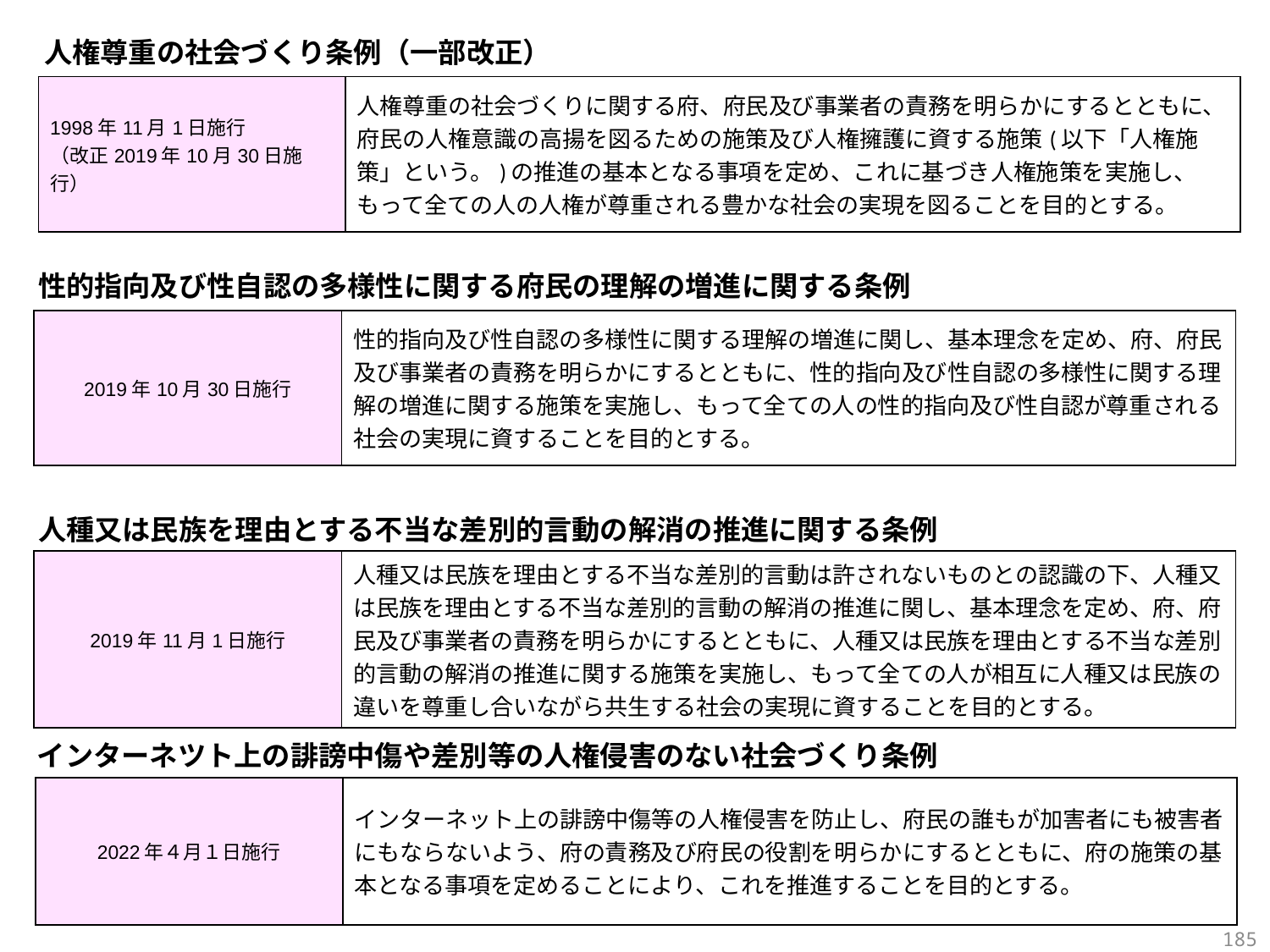

人権尊重の社会づくり条例（一部改正）
| 1998年11月1日施行 （改正2019年10月30日施行） | 人権尊重の社会づくりに関する府、府民及び事業者の責務を明らかにするとともに、府民の人権意識の高揚を図るための施策及び人権擁護に資する施策(以下「人権施策」という。)の推進の基本となる事項を定め、これに基づき人権施策を実施し、もって全ての人の人権が尊重される豊かな社会の実現を図ることを目的とする。 |
| --- | --- |
性的指向及び性自認の多様性に関する府民の理解の増進に関する条例
| 2019年10月30日施行 | 性的指向及び性自認の多様性に関する理解の増進に関し、基本理念を定め、府、府民及び事業者の責務を明らかにするとともに、性的指向及び性自認の多様性に関する理解の増進に関する施策を実施し、もって全ての人の性的指向及び性自認が尊重される社会の実現に資することを目的とする。 |
| --- | --- |
人種又は民族を理由とする不当な差別的言動の解消の推進に関する条例
| 2019年11月1日施行 | 人種又は民族を理由とする不当な差別的言動は許されないものとの認識の下、人種又は民族を理由とする不当な差別的言動の解消の推進に関し、基本理念を定め、府、府民及び事業者の責務を明らかにするとともに、人種又は民族を理由とする不当な差別的言動の解消の推進に関する施策を実施し、もって全ての人が相互に人種又は民族の違いを尊重し合いながら共生する社会の実現に資することを目的とする。 |
| --- | --- |
インターネツト上の誹謗中傷や差別等の人権侵害のない社会づくり条例
| 2022年４月１日施行 | インターネット上の誹謗中傷等の人権侵害を防止し、府民の誰もが加害者にも被害者にもならないよう、府の責務及び府民の役割を明らかにするとともに、府の施策の基本となる事項を定めることにより、これを推進することを目的とする。 |
| --- | --- |
185